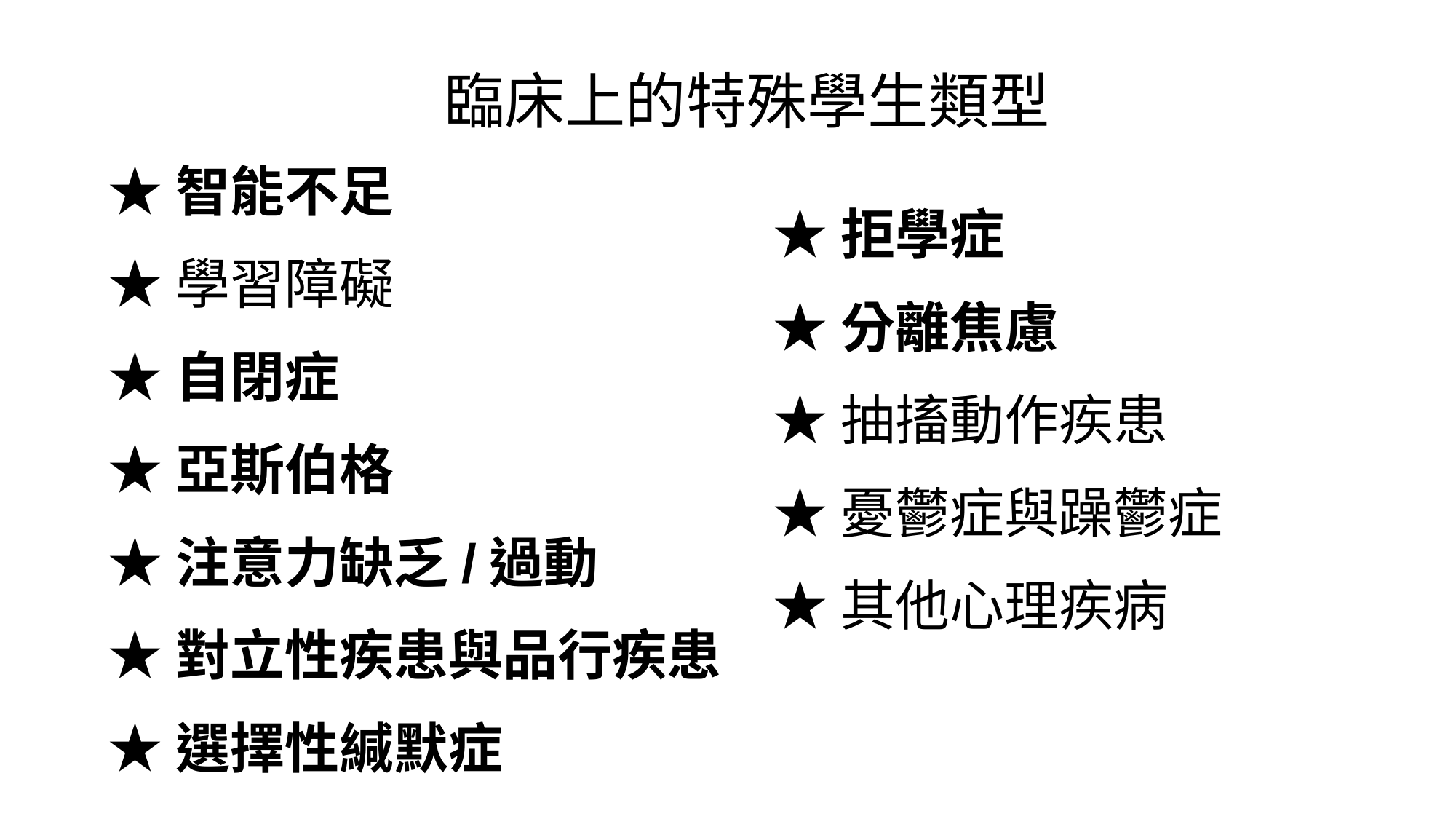

# 臨床上的特殊學生類型

★智能不足
★學習障礙
★自閉症
★亞斯伯格
★注意力缺乏/過動
★對立性疾患與品行疾患
★選擇性緘默症
★拒學症
★分離焦慮
★抽搐動作疾患
★憂鬱症與躁鬱症
★其他心理疾病